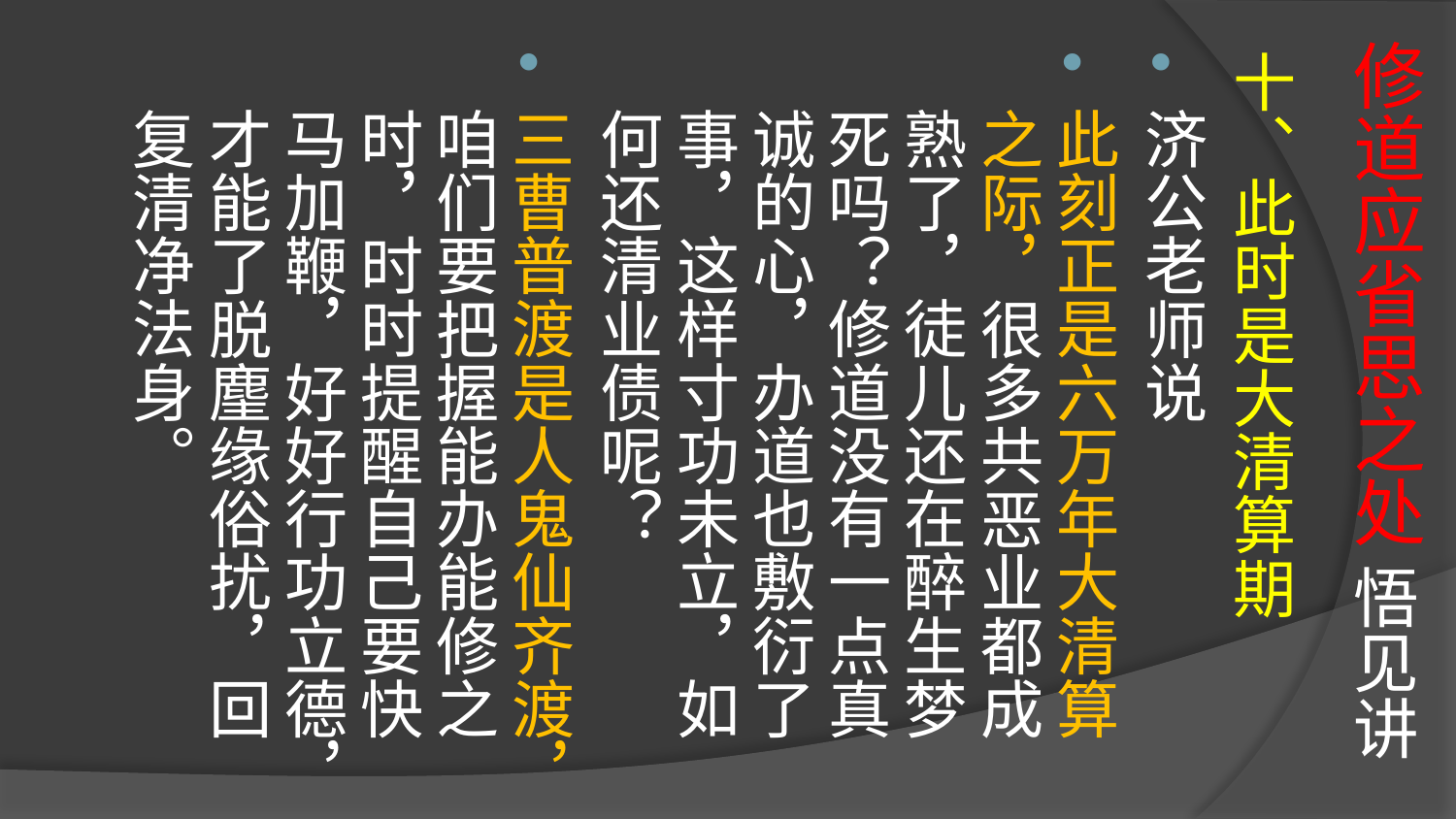

# 修道应省思之处 悟见讲
十、此时是大清算期
济公老师说
此刻正是六万年大清算之际，很多共恶业都成熟了，徒儿还在醉生梦死吗？修道没有一点真诚的心，办道也敷衍了事，这样寸功未立，如何还清业债呢？
三曹普渡是人鬼仙齐渡，咱们要把握能办能修之时，时时提醒自己要快马加鞭，好好行功立德，才能了脱麈缘俗扰，回复清净法身。